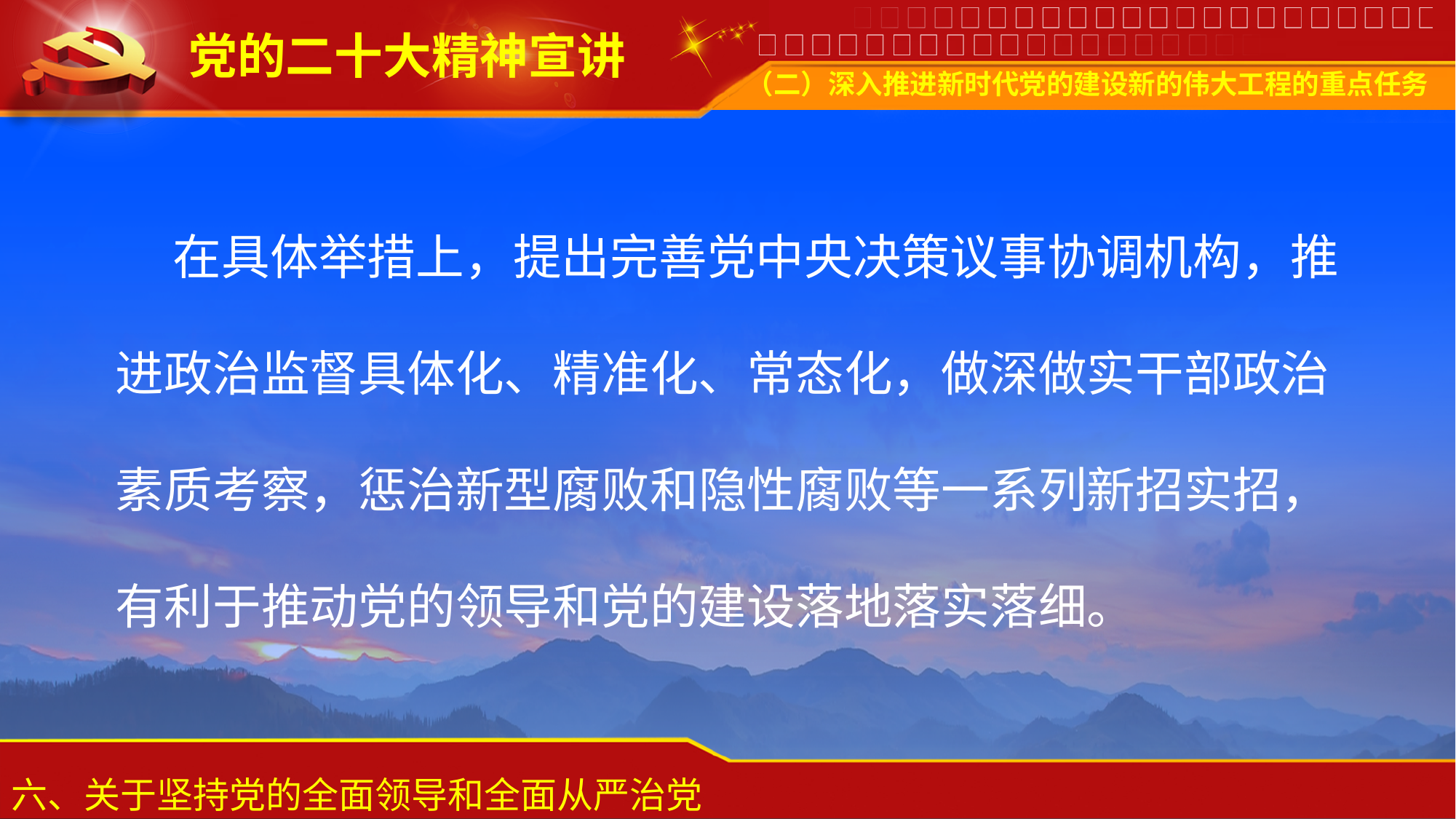

党的二十大精神宣讲
（二）深入推进新时代党的建设新的伟大工程的重点任务
     在具体举措上，提出完善党中央决策议事协调机构，推进政治监督具体化、精准化、常态化，做深做实干部政治素质考察，惩治新型腐败和隐性腐败等一系列新招实招，有利于推动党的领导和党的建设落地落实落细。
六、关于坚持党的全面领导和全面从严治党